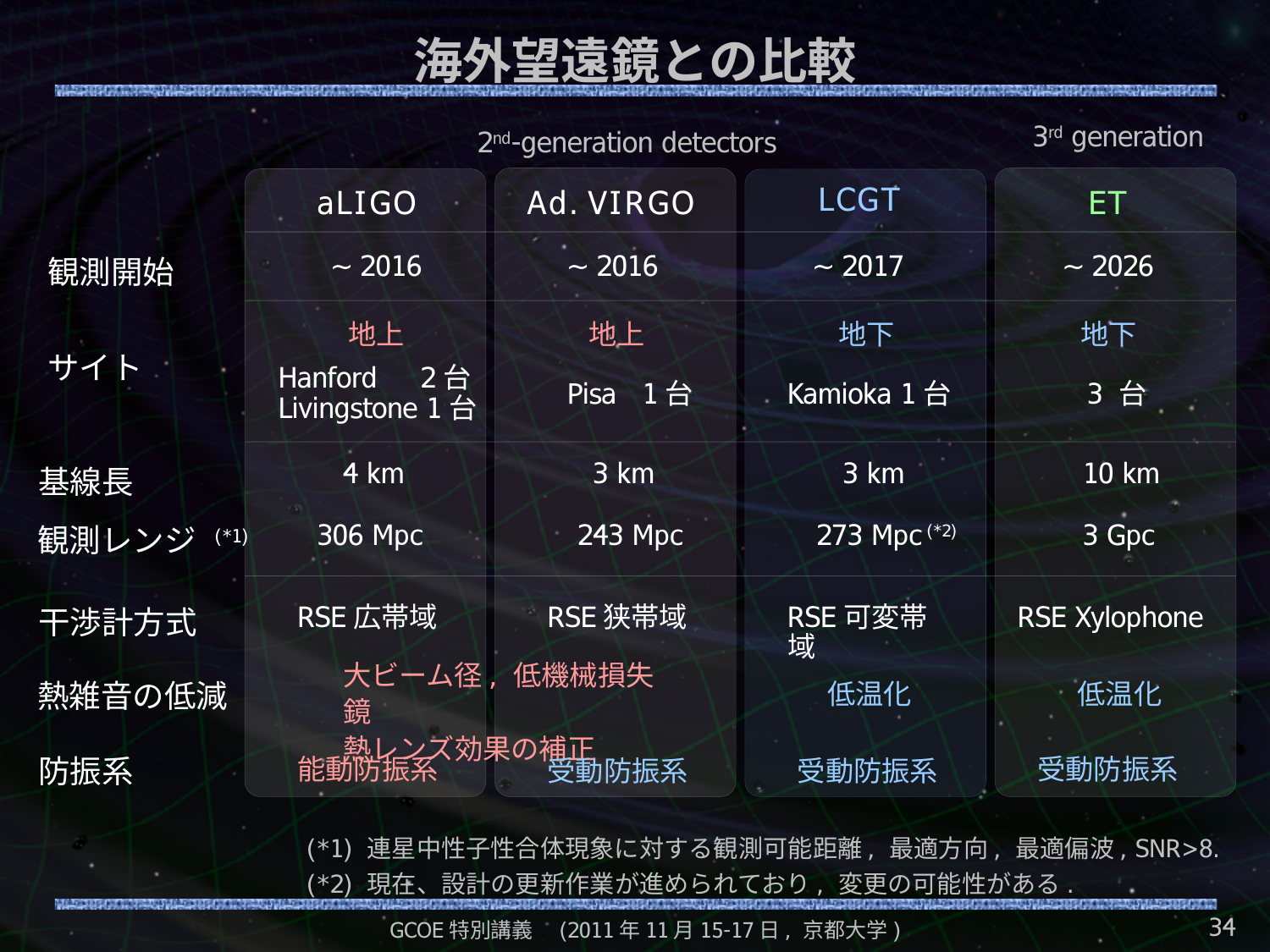

# 海外望遠鏡との比較
3rd generation
2nd-generation detectors
LCGT

aLIGO
Ad. VIRGO
ET

観測開始
~ 2016
~ 2016
~ 2017
~ 2026
地上
地上
地下
地下
サイト
Hanford     2台
Livingstone 1台
Pisa   1台
Kamioka 1台
3 台
基線長
4 km
3 km
3 km
10 km
観測レンジ  (*1)
306 Mpc
243 Mpc
273 Mpc (*2)
3 Gpc
干渉計方式
RSE広帯域
RSE狭帯域
RSE可変帯域
RSE Xylophone
大ビーム径, 低機械損失鏡
熱レンズ効果の補正
熱雑音の低減
低温化
低温化
防振系
能動防振系
受動防振系
受動防振系
受動防振系
(*1) 連星中性子性合体現象に対する観測可能距離, 最適方向, 最適偏波, SNR>8.
(*2) 現在、設計の更新作業が進められており, 変更の可能性がある.
34
GCOE特別講義　(2011年11月15-17日, 京都大学)